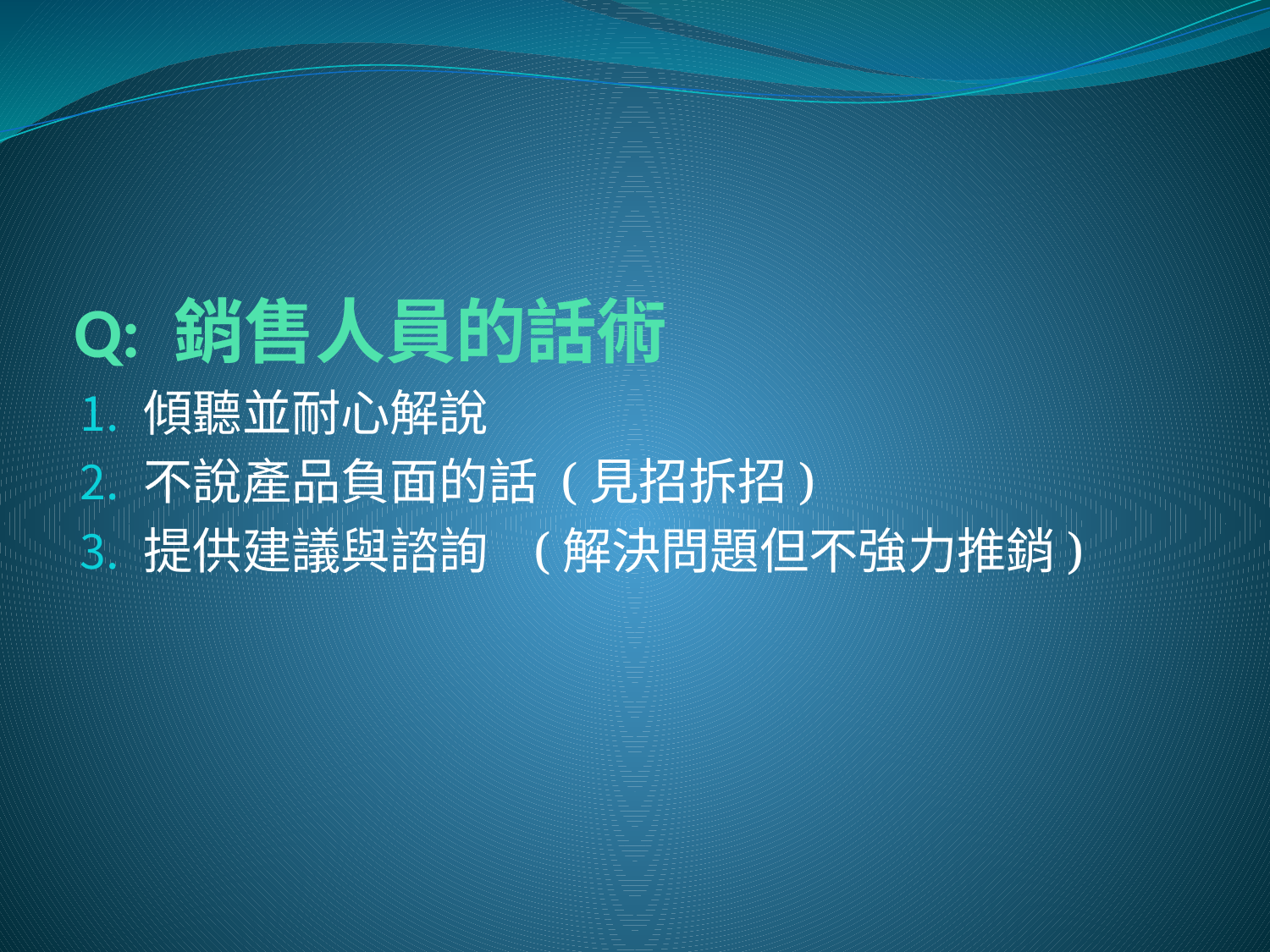

# Q: 銷售人員的話術
傾聽並耐心解說
不說產品負面的話 (見招拆招)
提供建議與諮詢   (解決問題但不強力推銷)